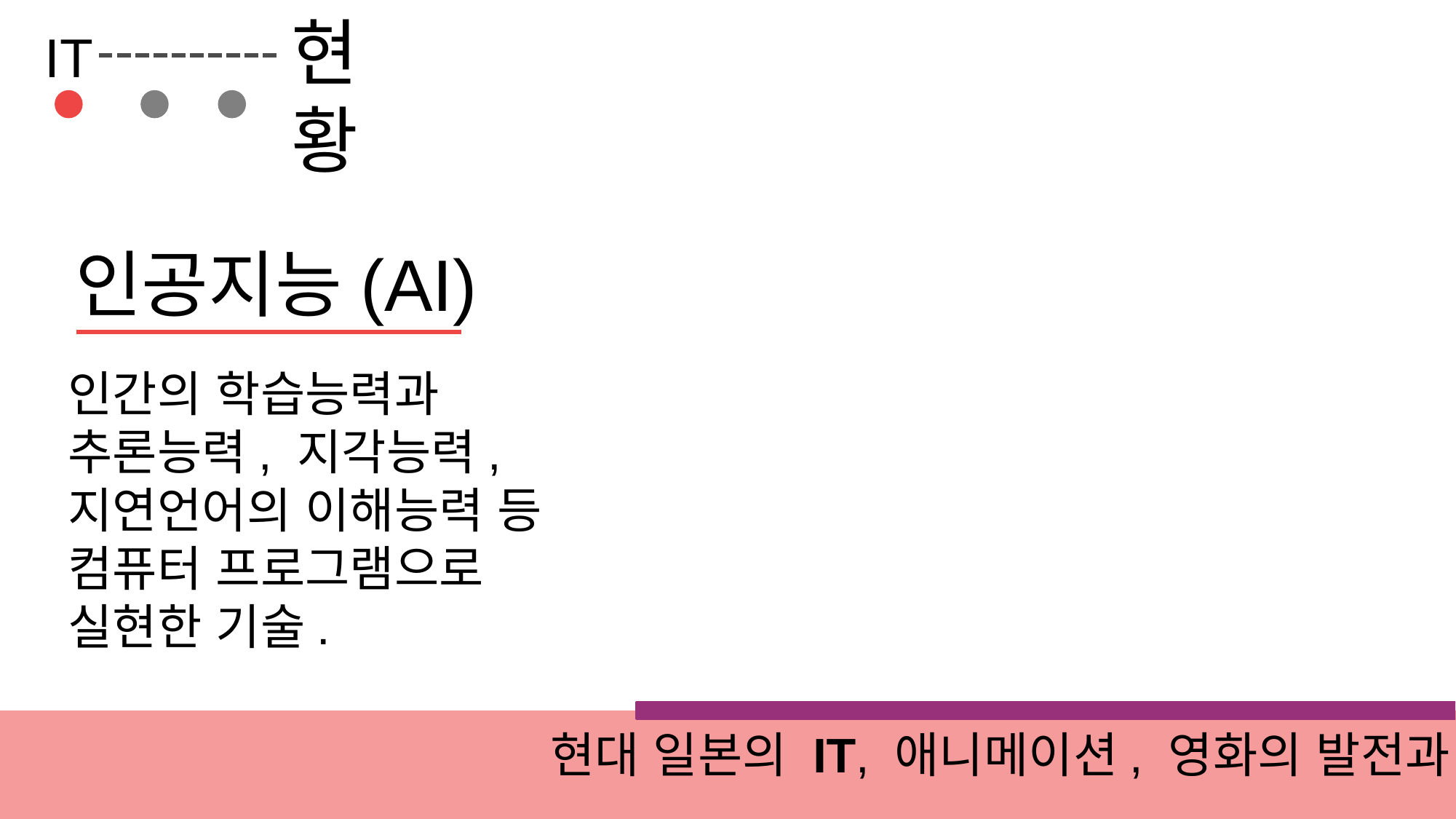

현황
IT

인공지능(AI)
인간의 학습능력과
추론능력, 지각능력,
지연언어의 이해능력 등
컴퓨터 프로그램으로
실현한 기술.

현대 일본의 IT, 애니메이션, 영화의 발전과 현황